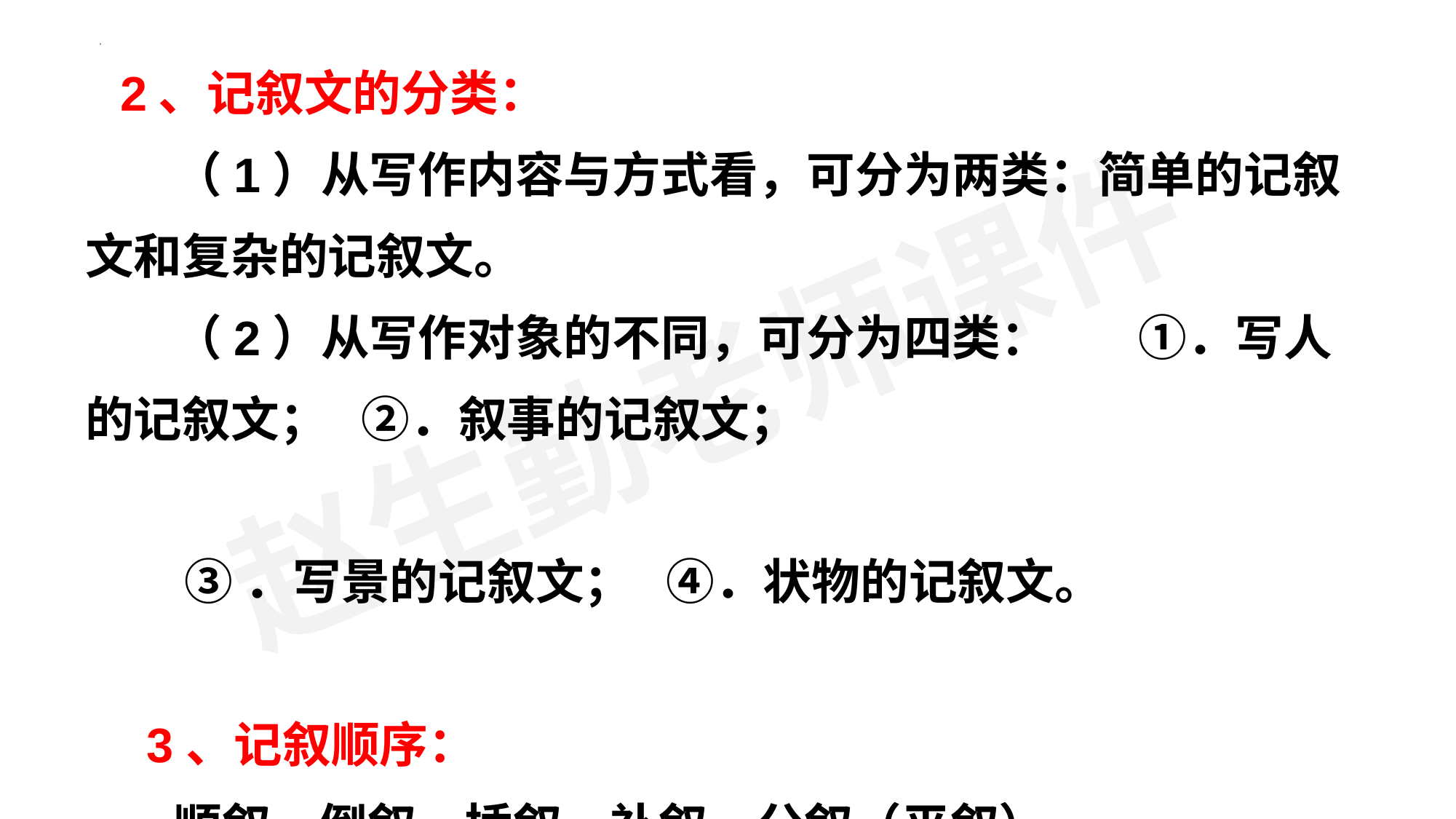

2、记叙文的分类：
     （1）从写作内容与方式看，可分为两类：简单的记叙文和复杂的记叙文。
     （2）从写作对象的不同，可分为四类：        ①．写人的记叙文；   ②．叙事的记叙文；

       ③．写景的记叙文；   ④．状物的记叙文。

   3、记叙顺序：
     顺叙，倒叙，插叙，补叙，分叙（平叙）。